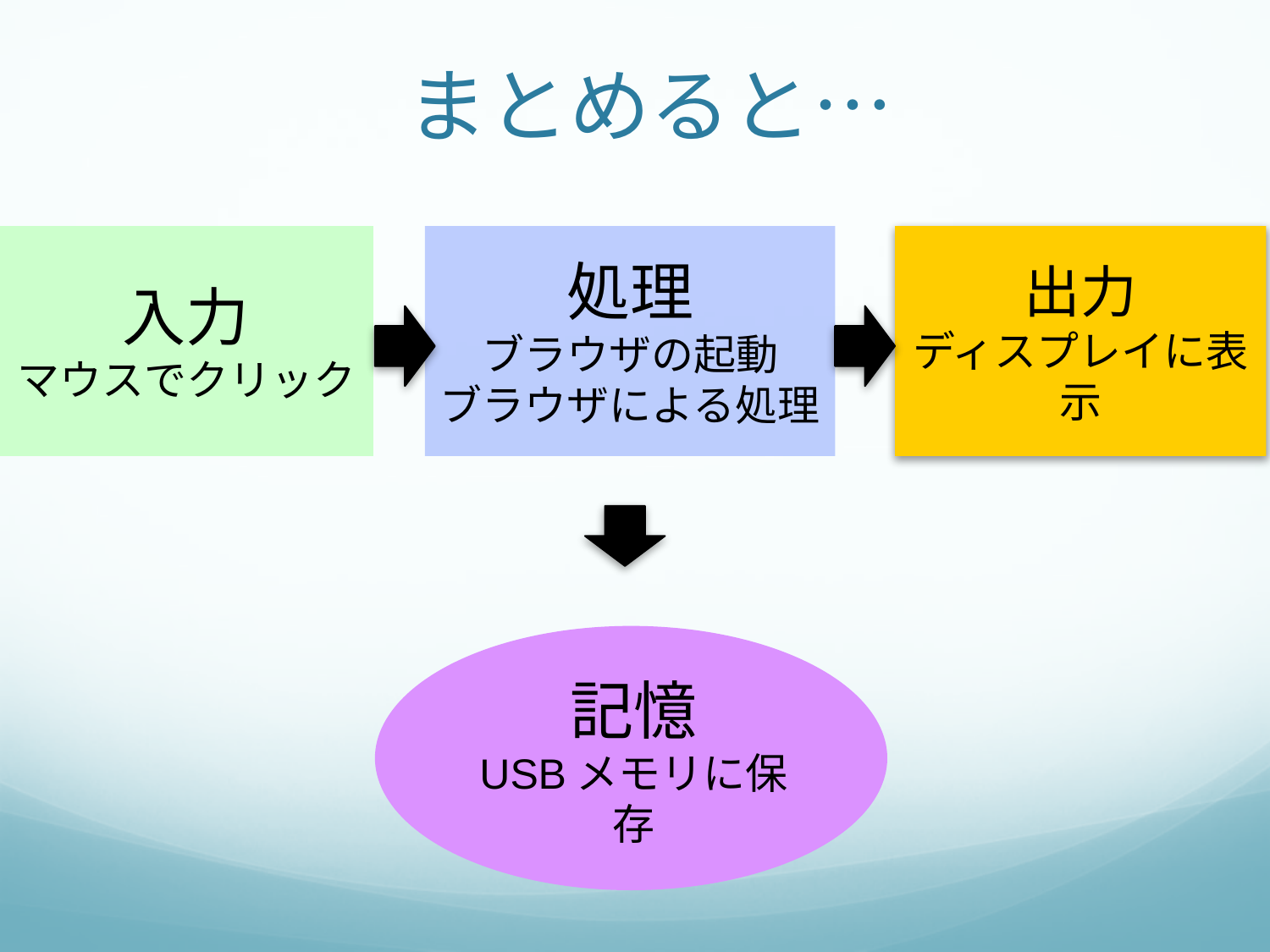

# まとめると…
入力
マウスでクリック
処理
ブラウザの起動
ブラウザによる処理
出力
ディスプレイに表示

記憶
USBメモリに保存